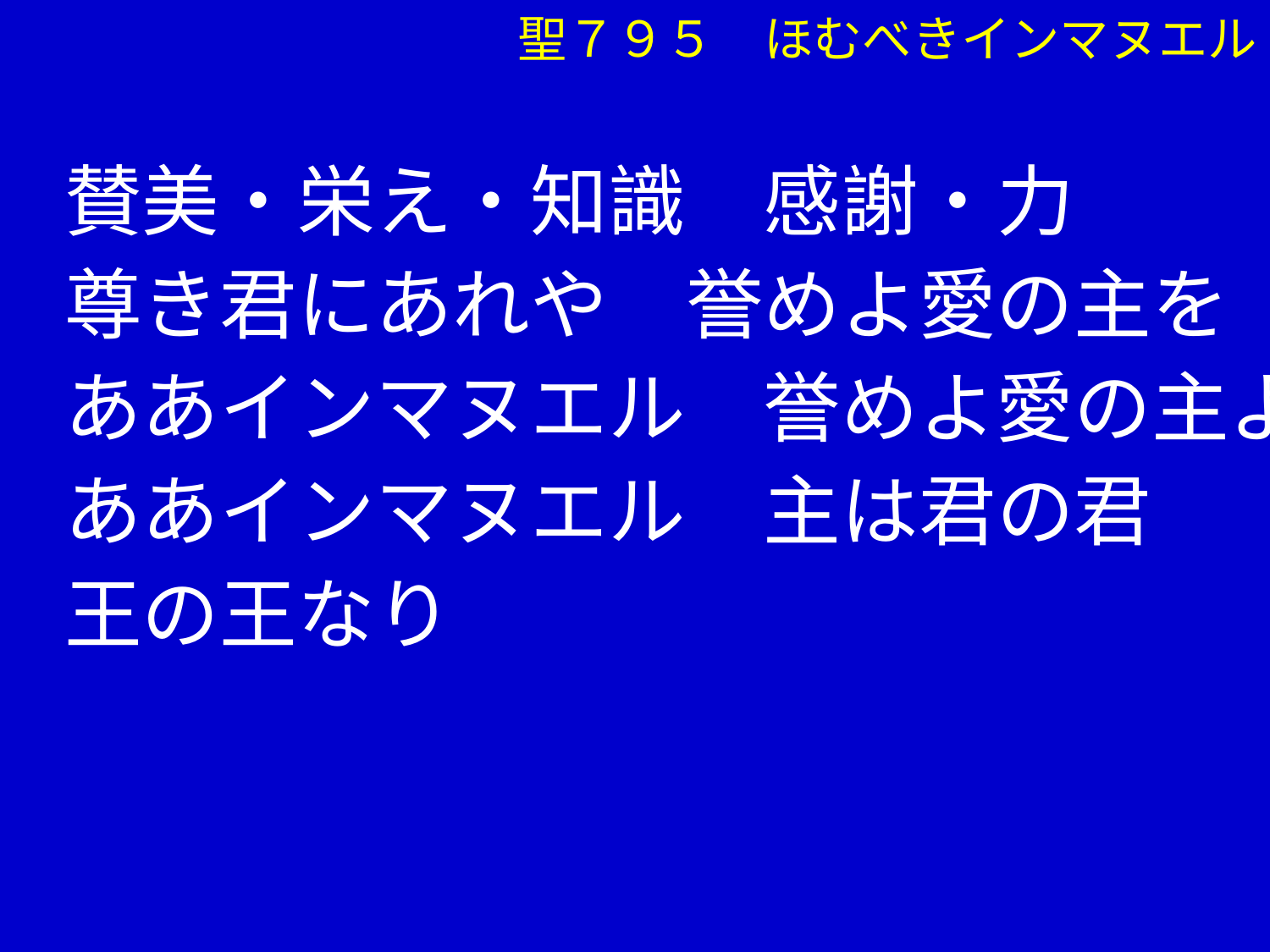

聖７９５　ほむべきインマヌエル

　 賛美・栄え・知識　感謝・力
　 尊き君にあれや　誉めよ愛の主を
　 ああインマヌエル　誉めよ愛の主よ
　 ああインマヌエル　主は君の君
　 王の王なり